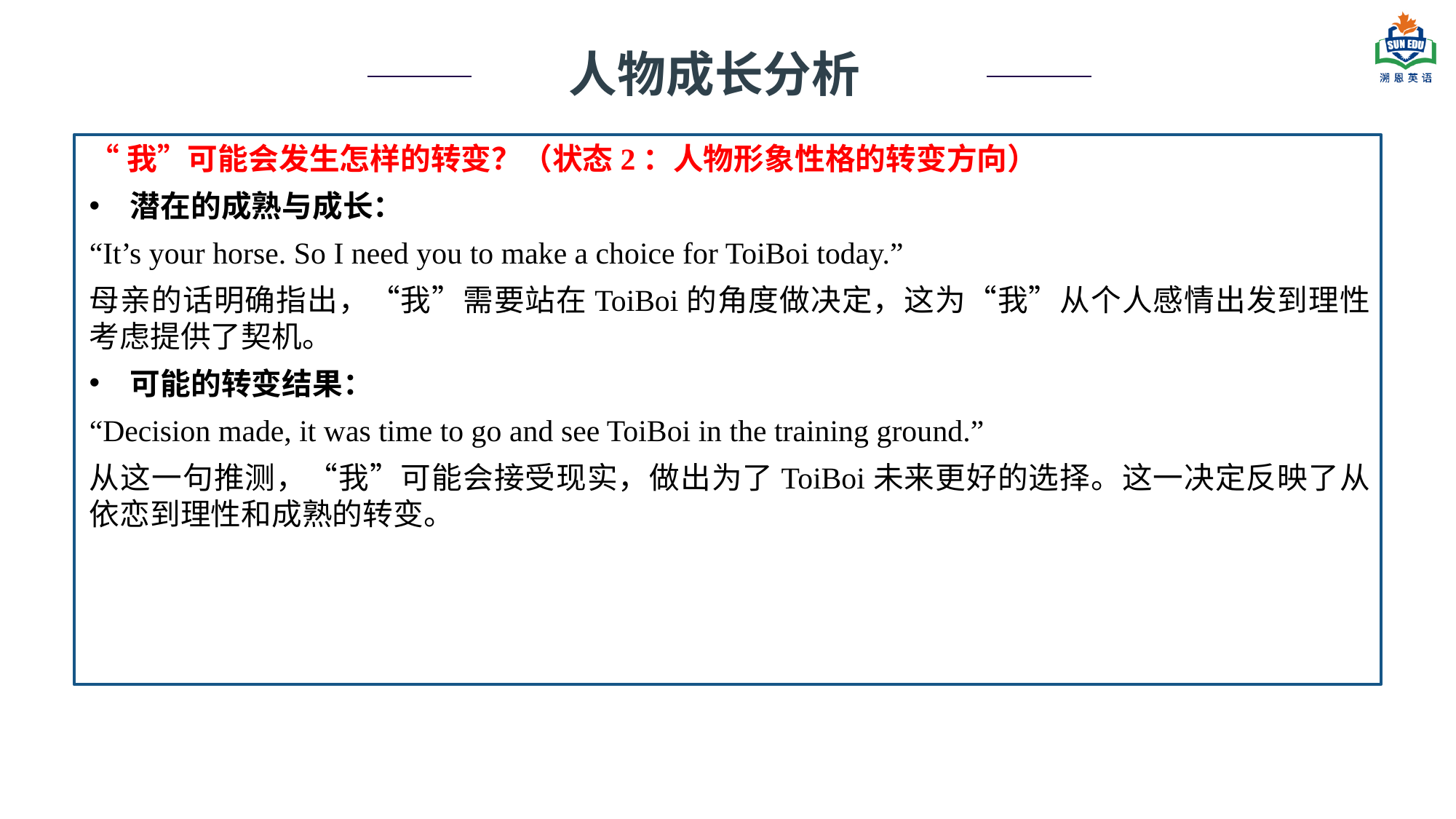

人物成长分析
“我”可能会发生怎样的转变？（状态2：人物形象性格的转变方向）
潜在的成熟与成长：
“It’s your horse. So I need you to make a choice for ToiBoi today.”
母亲的话明确指出，“我”需要站在ToiBoi的角度做决定，这为“我”从个人感情出发到理性考虑提供了契机。
可能的转变结果：
“Decision made, it was time to go and see ToiBoi in the training ground.”
从这一句推测，“我”可能会接受现实，做出为了ToiBoi未来更好的选择。这一决定反映了从依恋到理性和成熟的转变。